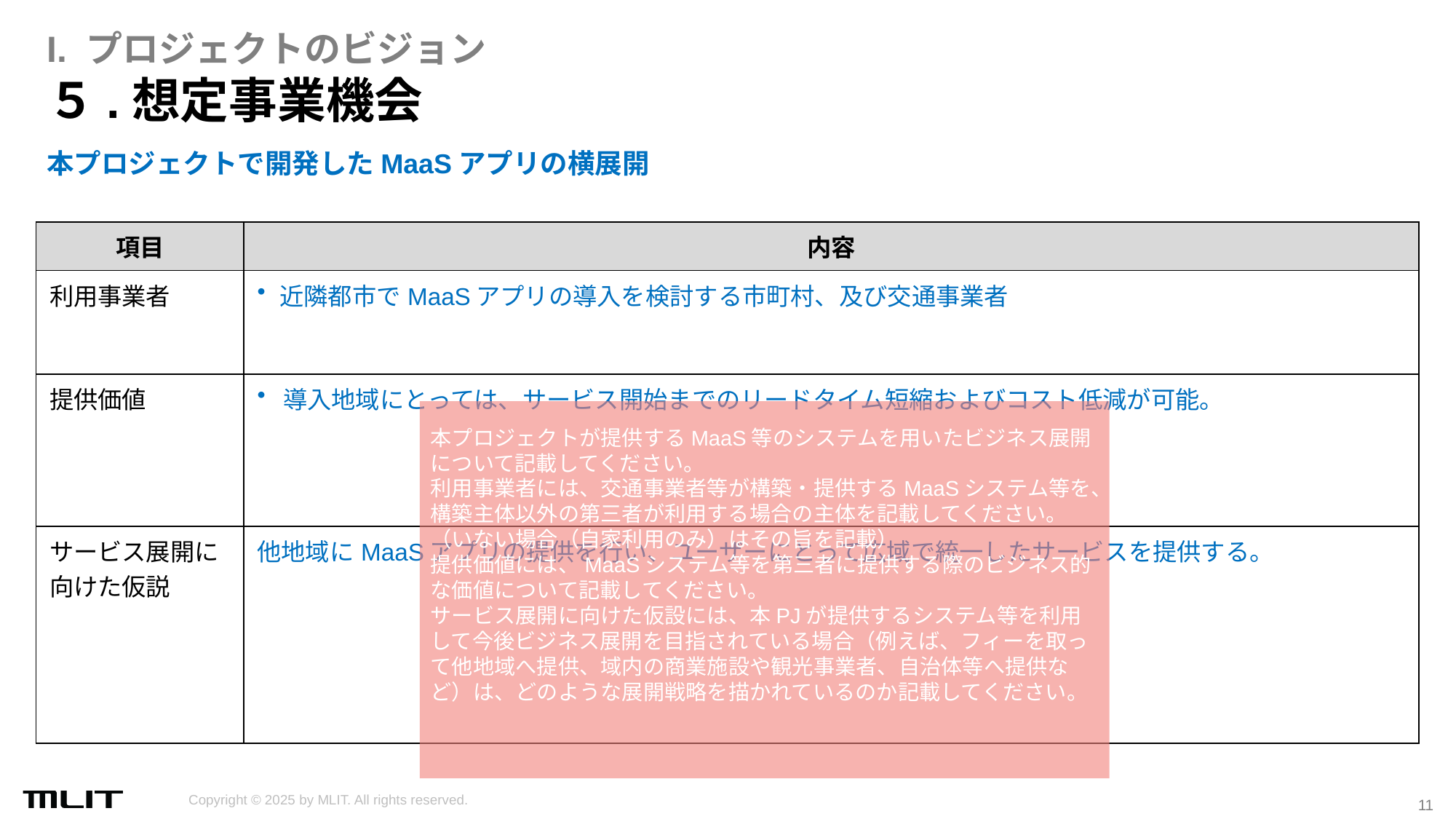

I. プロジェクトのビジョン
# ５.想定事業機会
本プロジェクトで開発したMaaSアプリの横展開
| 項目 | 内容 |
| --- | --- |
| 利用事業者 | 近隣都市でMaaSアプリの導入を検討する市町村、及び交通事業者 |
| 提供価値 | 導入地域にとっては、サービス開始までのリードタイム短縮およびコスト低減が可能。 |
| サービス展開に向けた仮説 | 他地域にMaaSアプリの提供を行い、ユーザーにとって広域で統一したサービスを提供する。 |
本プロジェクトが提供するMaaS等のシステムを用いたビジネス展開について記載してください。
利用事業者には、交通事業者等が構築・提供するMaaSシステム等を、構築主体以外の第三者が利用する場合の主体を記載してください。（いない場合（自家利用のみ）はその旨を記載）
提供価値には、MaaSシステム等を第三者に提供する際のビジネス的な価値について記載してください。
サービス展開に向けた仮設には、本PJが提供するシステム等を利用して今後ビジネス展開を目指されている場合（例えば、フィーを取って他地域へ提供、域内の商業施設や観光事業者、自治体等へ提供など）は、どのような展開戦略を描かれているのか記載してください。